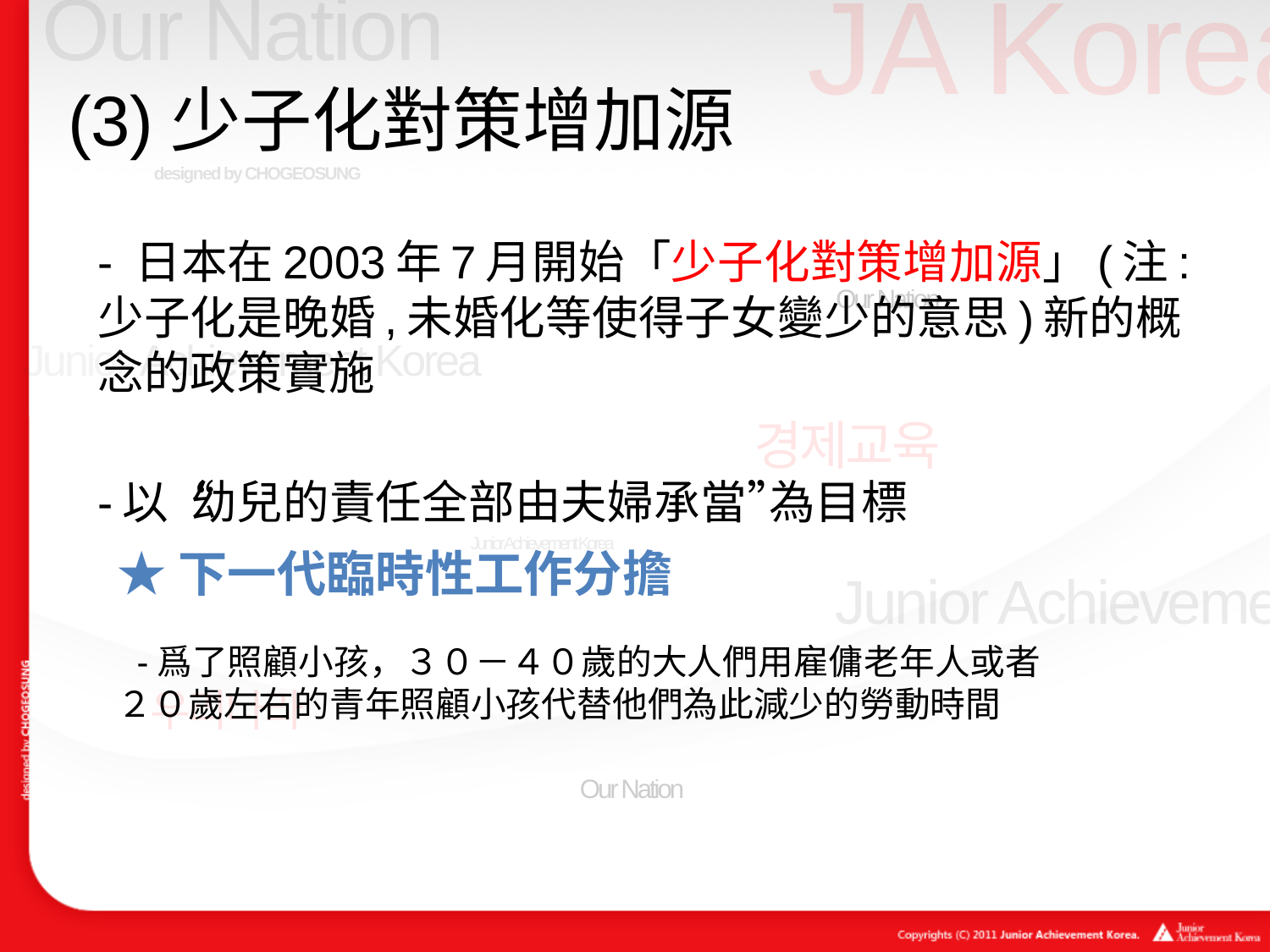

# (3)少子化對策增加源
- 日本在2003年7月開始「少子化對策增加源」(注: 少子化是晚婚,未婚化等使得子女變少的意思)新的概念的政策實施

-以“幼兒的責任全部由夫婦承當”為目標

★下一代臨時性工作分擔

  -爲了照顧小孩，３０－４０歲的大人們用雇傭老年人或者２０歲左右的青年照顧小孩代替他們為此減少的勞動時間